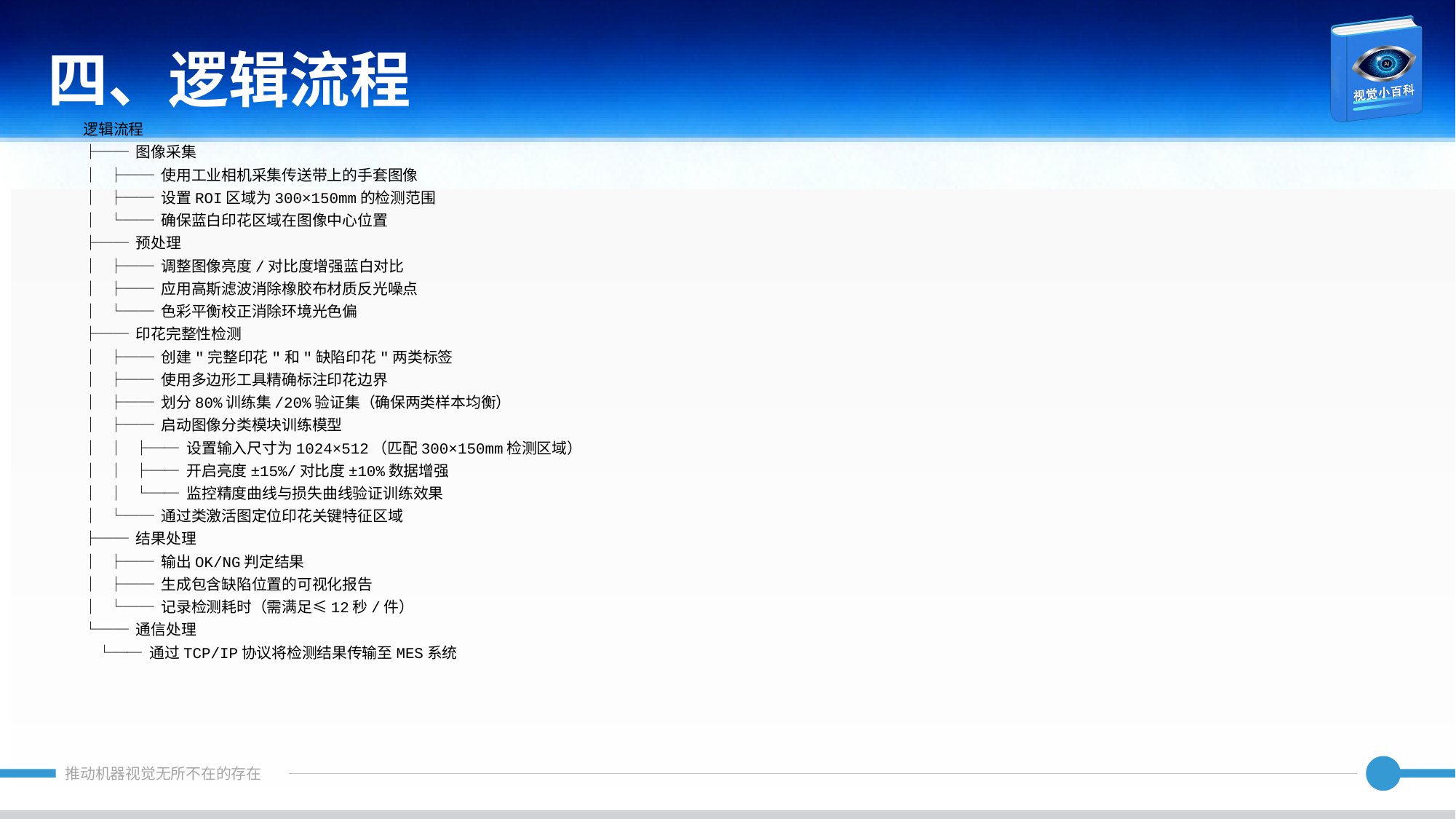

四、逻辑流程

逻辑流程
├── 图像采集
│   ├── 使用工业相机采集传送带上的手套图像
│   ├── 设置ROI区域为300×150mm的检测范围
│   └── 确保蓝白印花区域在图像中心位置
├── 预处理
│   ├── 调整图像亮度/对比度增强蓝白对比
│   ├── 应用高斯滤波消除橡胶布材质反光噪点
│   └── 色彩平衡校正消除环境光色偏
├── 印花完整性检测
│   ├── 创建"完整印花"和"缺陷印花"两类标签
│   ├── 使用多边形工具精确标注印花边界
│   ├── 划分80%训练集/20%验证集（确保两类样本均衡）
│   ├── 启动图像分类模块训练模型
│   │   ├── 设置输入尺寸为1024×512（匹配300×150mm检测区域）
│   │   ├── 开启亮度±15%/对比度±10%数据增强
│   │   └── 监控精度曲线与损失曲线验证训练效果
│   └── 通过类激活图定位印花关键特征区域
├── 结果处理
│   ├── 输出OK/NG判定结果
│   ├── 生成包含缺陷位置的可视化报告
│   └── 记录检测耗时（需满足≤12秒/件）
└── 通信处理
    └── 通过TCP/IP协议将检测结果传输至MES系统
9